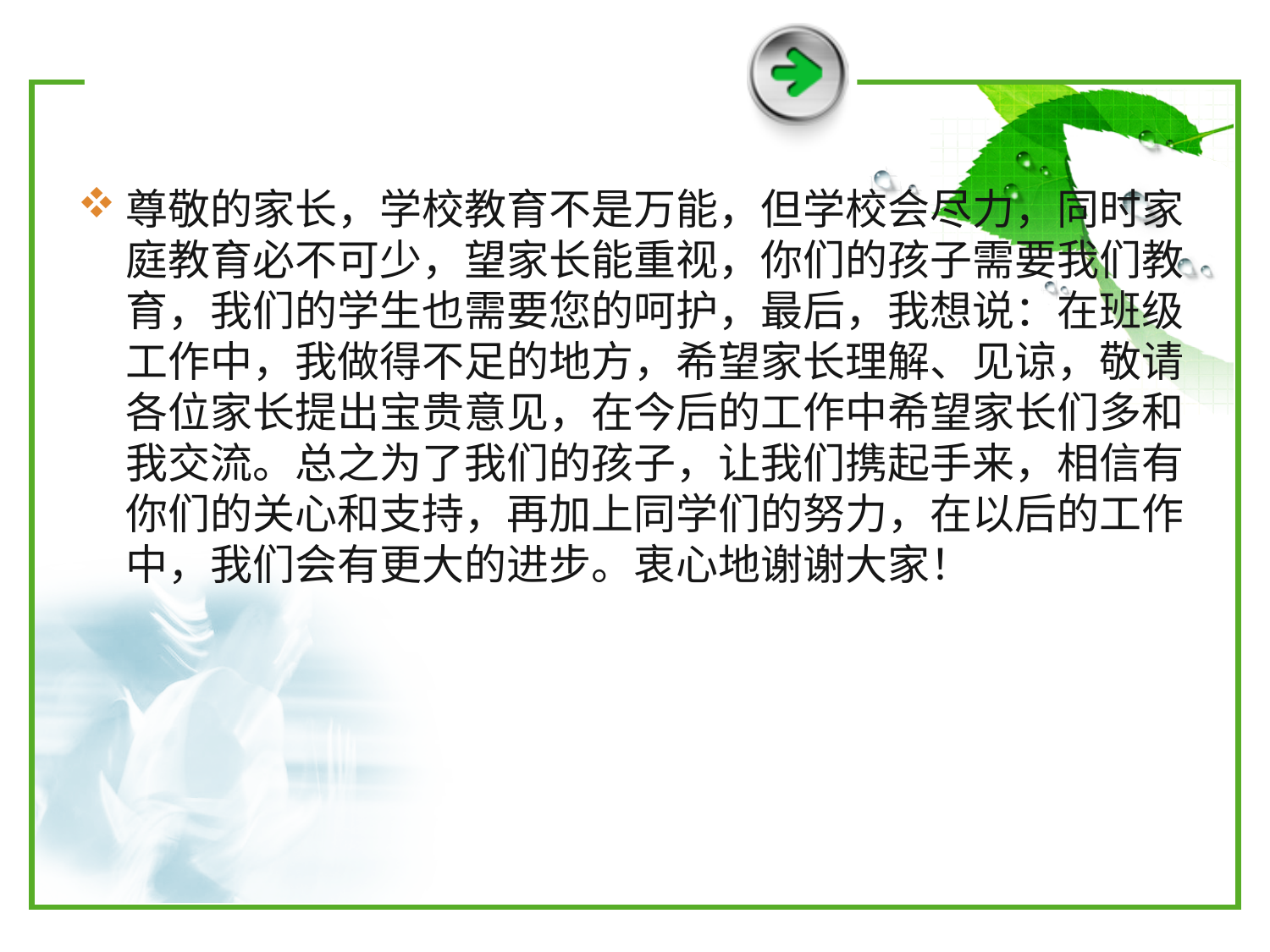

#
尊敬的家长，学校教育不是万能，但学校会尽力，同时家庭教育必不可少，望家长能重视，你们的孩子需要我们教育，我们的学生也需要您的呵护，最后，我想说：在班级工作中，我做得不足的地方，希望家长理解、见谅，敬请各位家长提出宝贵意见，在今后的工作中希望家长们多和我交流。总之为了我们的孩子，让我们携起手来，相信有你们的关心和支持，再加上同学们的努力，在以后的工作中，我们会有更大的进步。衷心地谢谢大家！